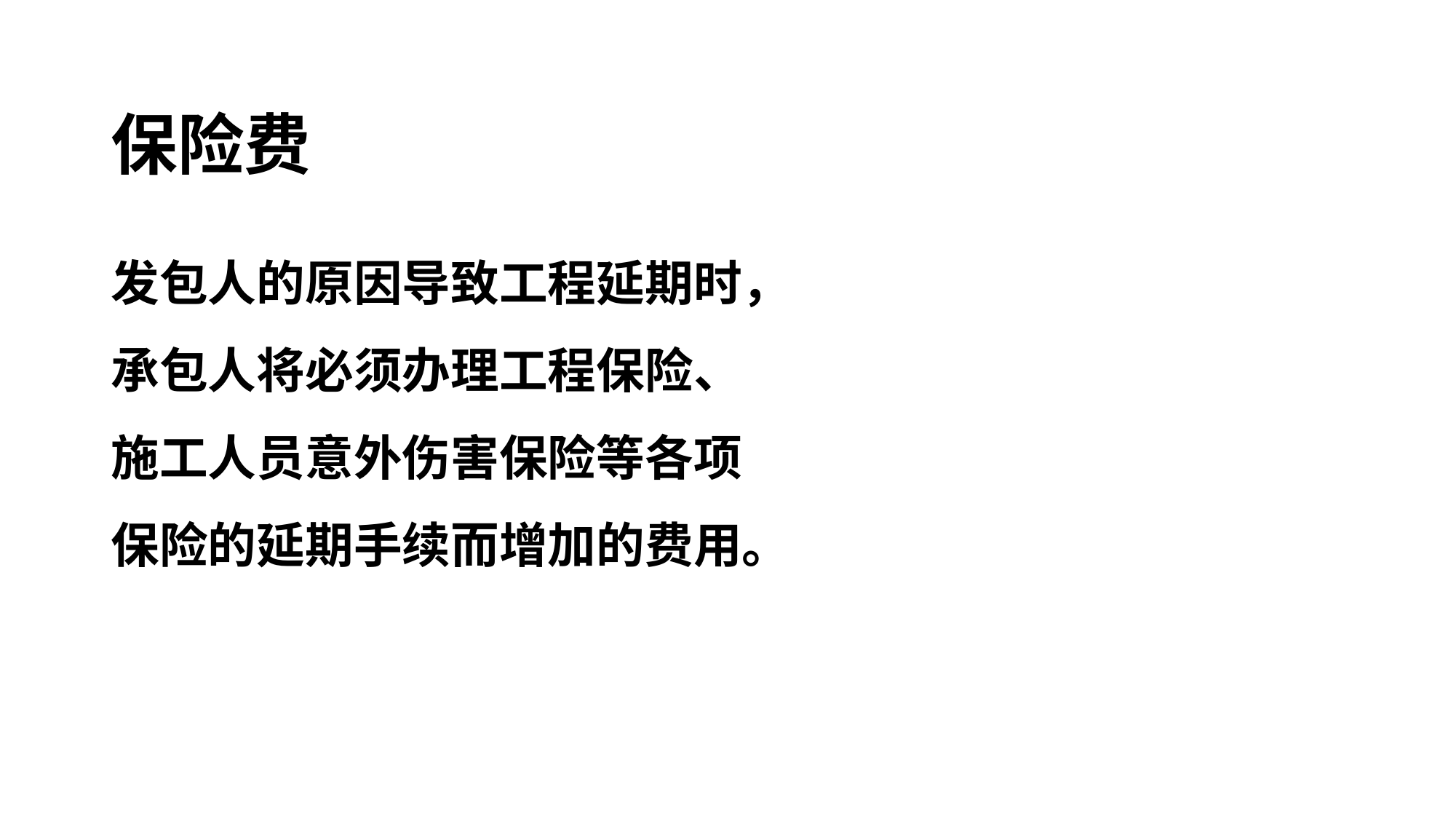

# 保险费
发包人的原因导致工程延期时，承包人将必须办理工程保险、施工人员意外伤害保险等各项保险的延期手续而增加的费用。